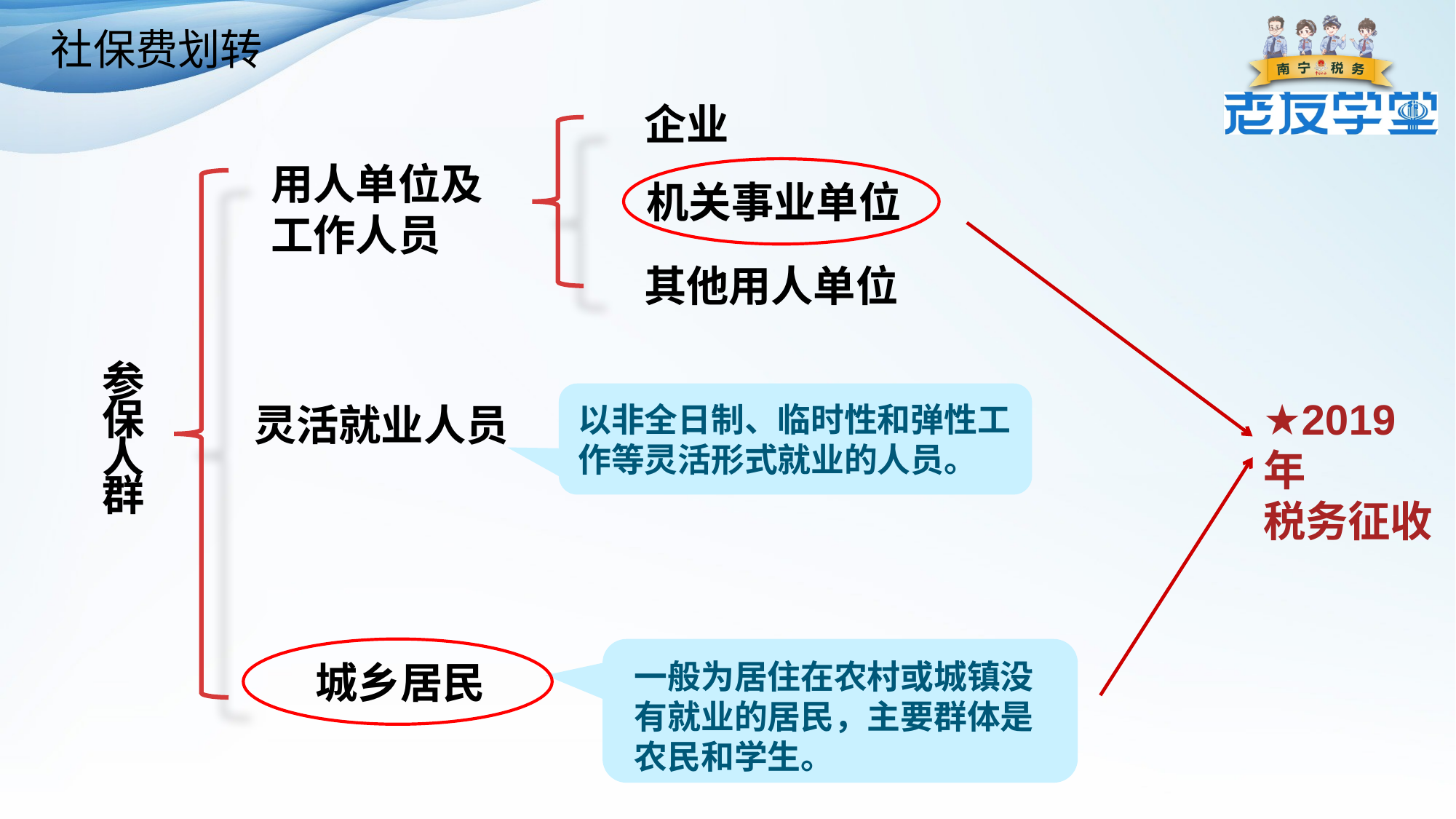

社保费划转
企业

用人单位及
工作人员

参保人群
机关事业单位
其他用人单位

★2019年
税务征收
灵活就业人员
以非全日制、临时性和弹性工作等灵活形式就业的人员。

城乡居民
一般为居住在农村或城镇没有就业的居民，主要群体是农民和学生。